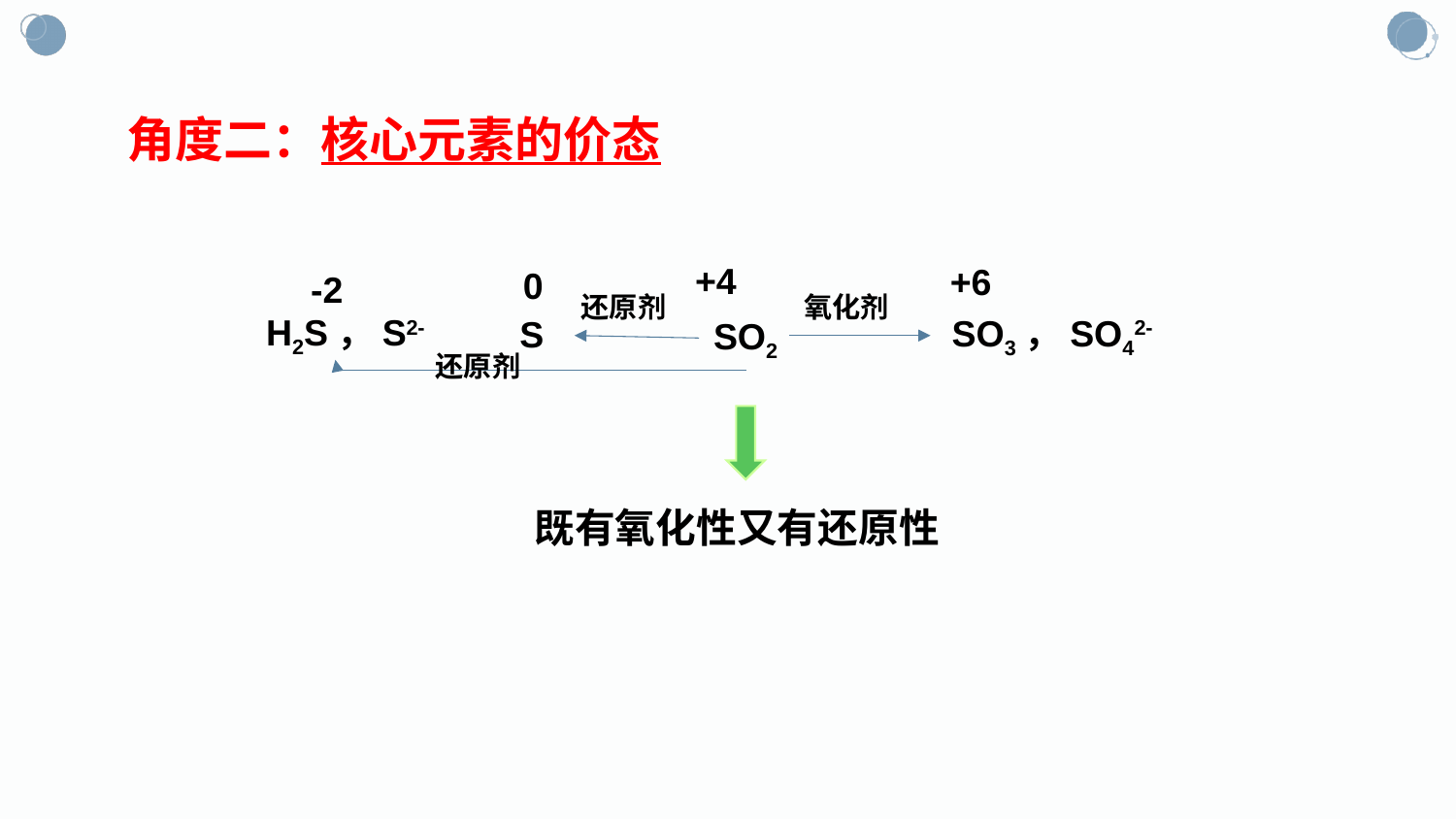

角度二：核心元素的价态
+4
+6
SO3，SO42-
0
-2
还原剂
氧化剂
H2S，S2-
S
SO2
还原剂

既有氧化性又有还原性